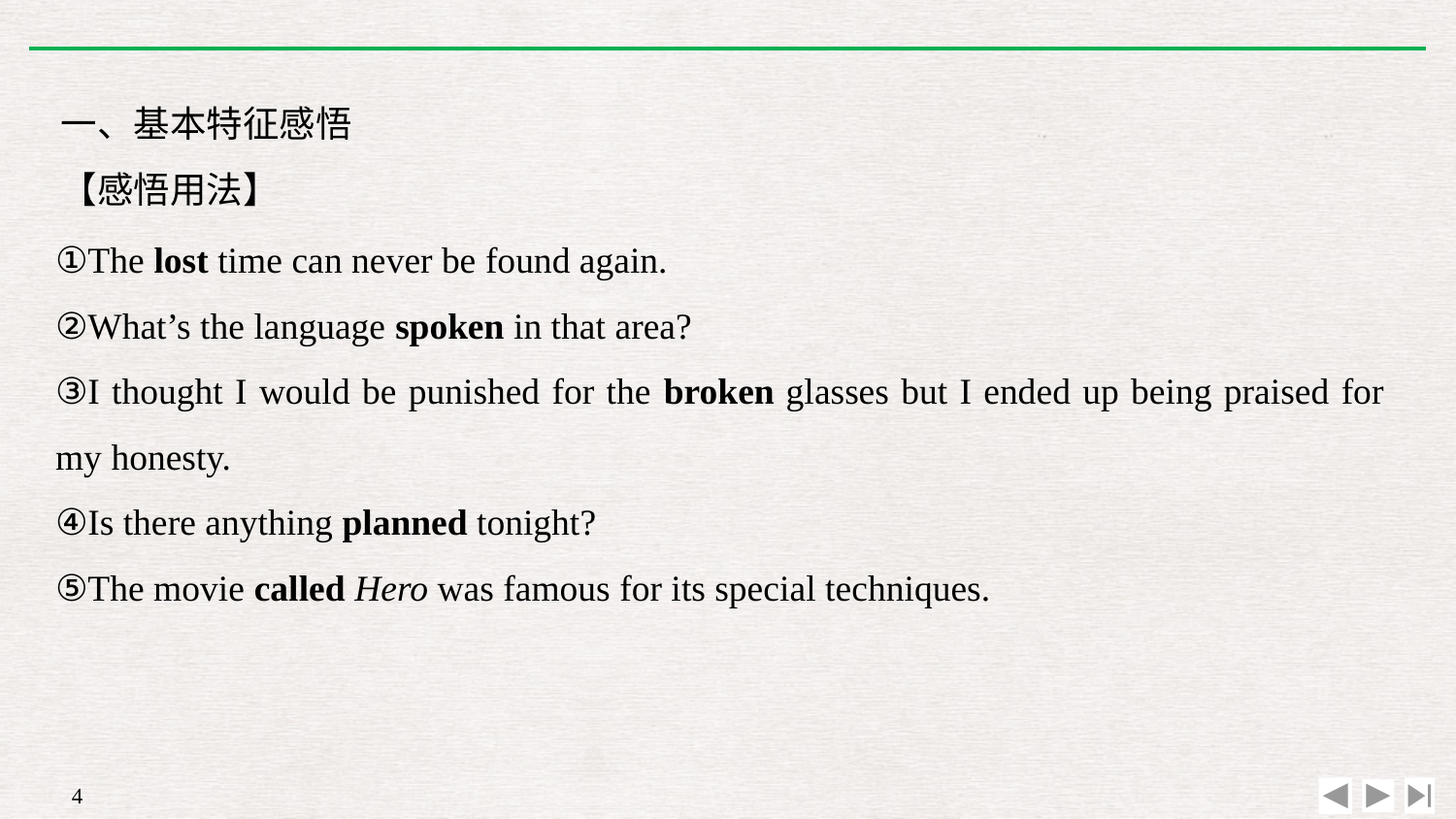

一、基本特征感悟
【感悟用法】
①The lost time can never be found again.
②What’s the language spoken in that area?
③I thought I would be punished for the broken glasses but I ended up being praised for my honesty.
④Is there anything planned tonight?
⑤The movie called Hero was famous for its special techniques.